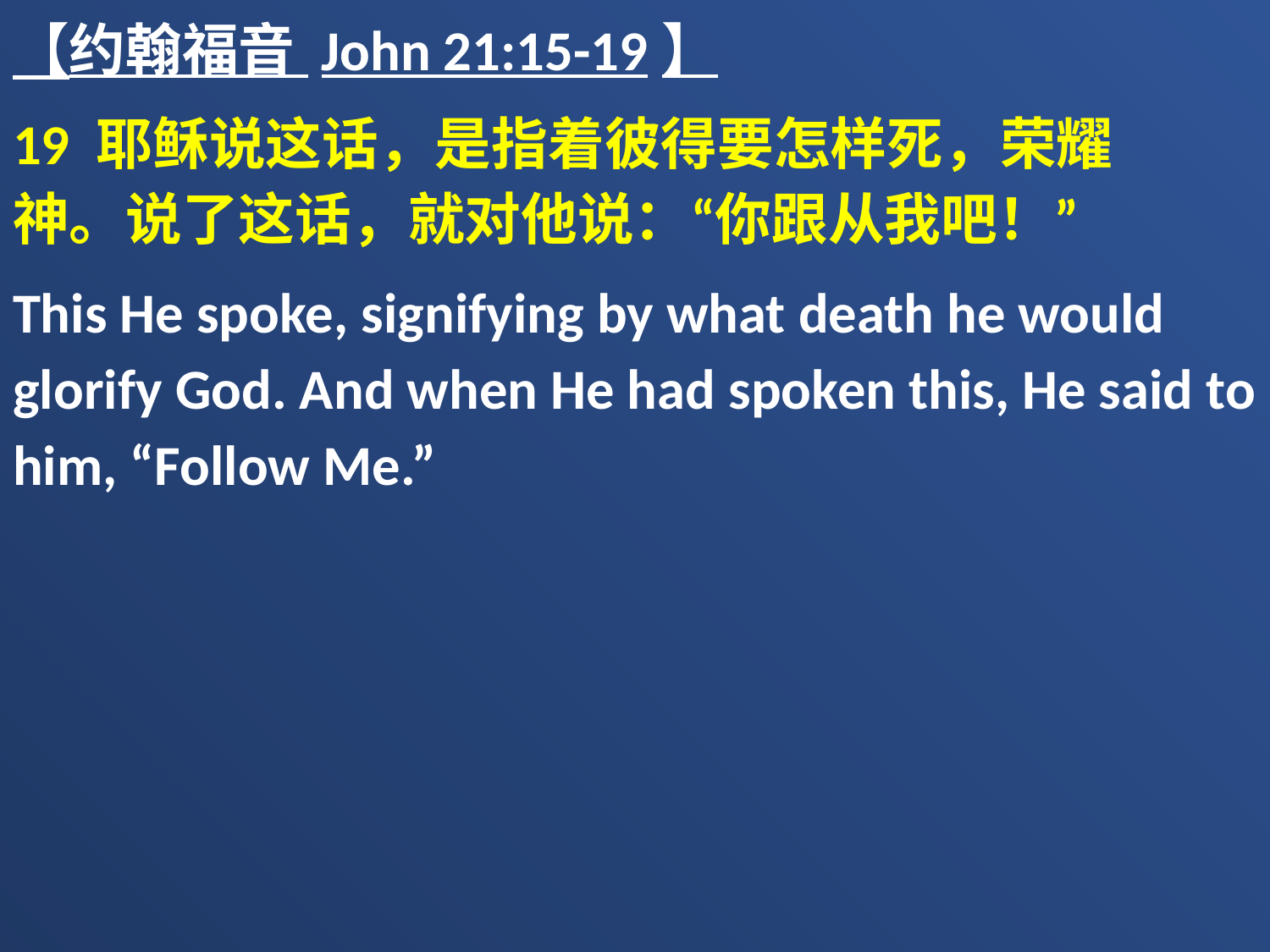

【约翰福音 John 21:15-19】
19 耶稣说这话，是指着彼得要怎样死，荣耀　神。说了这话，就对他说：“你跟从我吧！”
This He spoke, signifying by what death he would glorify God. And when He had spoken this, He said to him, “Follow Me.”